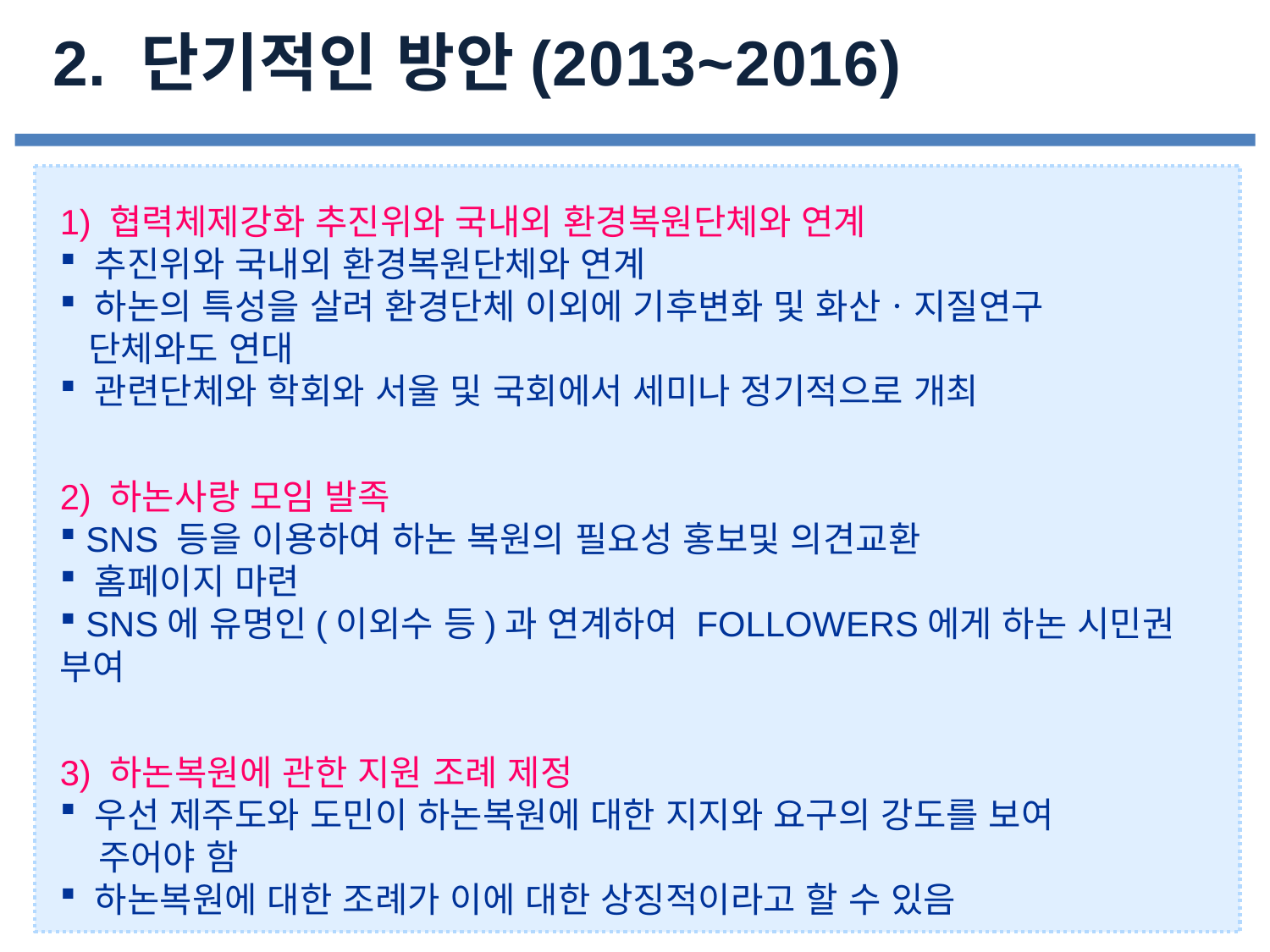

2. 단기적인 방안(2013~2016)

1) 협력체제강화 추진위와 국내외 환경복원단체와 연계
 추진위와 국내외 환경복원단체와 연계
 하논의 특성을 살려 환경단체 이외에 기후변화 및 화산ㆍ지질연구
  단체와도 연대
 관련단체와 학회와 서울 및 국회에서 세미나 정기적으로 개최

2) 하논사랑 모임 발족
 SNS 등을 이용하여 하논 복원의 필요성 홍보및 의견교환
 홈페이지 마련
 SNS에 유명인(이외수 등)과 연계하여 FOLLOWERS에게 하논 시민권 부여

3) 하논복원에 관한 지원 조례 제정
 우선 제주도와 도민이 하논복원에 대한 지지와 요구의 강도를 보여
   주어야 함
 하논복원에 대한 조례가 이에 대한 상징적이라고 할 수 있음